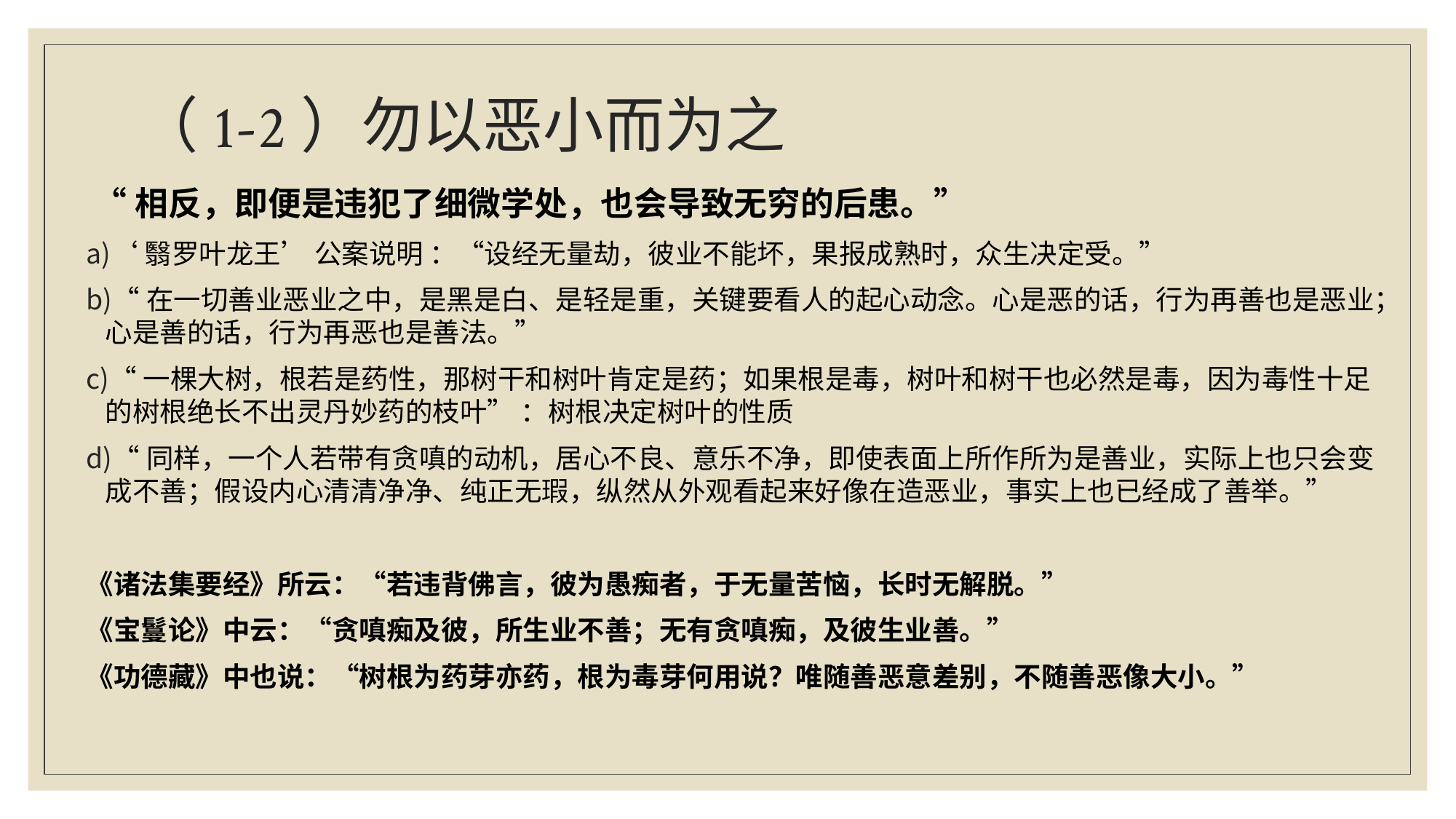

# （1-2）勿以恶小而为之
 “相反，即便是违犯了细微学处，也会导致无穷的后患。”
‘翳罗叶龙王’ 公案说明 ：“设经无量劫，彼业不能坏，果报成熟时，众生决定受。”
“在一切善业恶业之中，是黑是白、是轻是重，关键要看人的起心动念。心是恶的话，行为再善也是恶业；心是善的话，行为再恶也是善法。”
“一棵大树，根若是药性，那树干和树叶肯定是药；如果根是毒，树叶和树干也必然是毒，因为毒性十足的树根绝长不出灵丹妙药的枝叶” ：树根决定树叶的性质
“同样，一个人若带有贪嗔的动机，居心不良、意乐不净，即使表面上所作所为是善业，实际上也只会变成不善；假设内心清清净净、纯正无瑕，纵然从外观看起来好像在造恶业，事实上也已经成了善举。”

《诸法集要经》所云：“若违背佛言，彼为愚痴者，于无量苦恼，长时无解脱。”
《宝鬘论》中云：“贪嗔痴及彼，所生业不善；无有贪嗔痴，及彼生业善。”
《功德藏》中也说：“树根为药芽亦药，根为毒芽何用说？唯随善恶意差别，不随善恶像大小。”